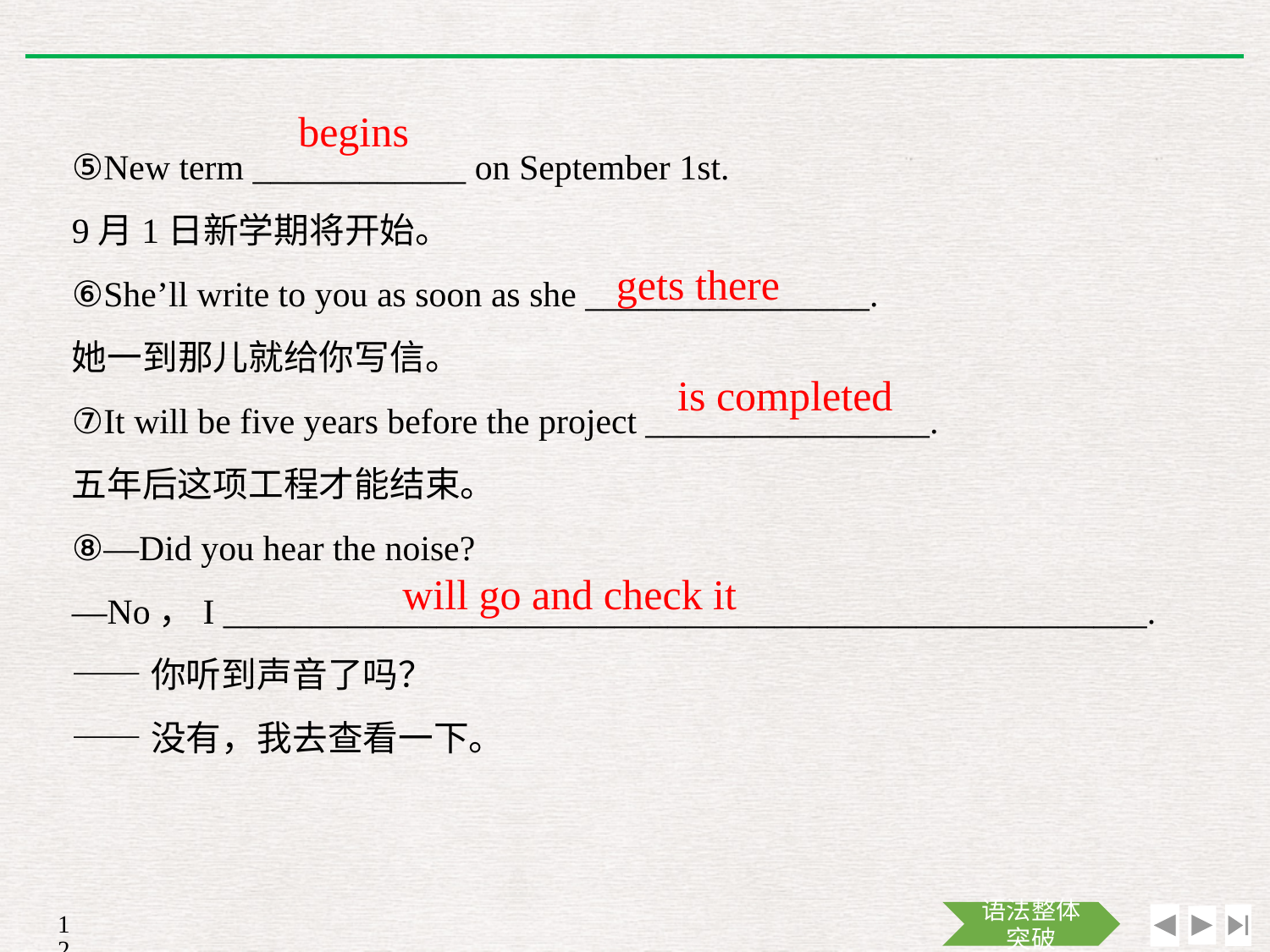

begins
⑤New term ____________ on September 1st.
9月1日新学期将开始。
⑥She’ll write to you as soon as she ________________.
她一到那儿就给你写信。
⑦It will be five years before the project ________________.
五年后这项工程才能结束。
⑧—Did you hear the noise?
—No，I ____________________________________________________.
——你听到声音了吗？
——没有，我去查看一下。
gets there
is completed
will go and check it